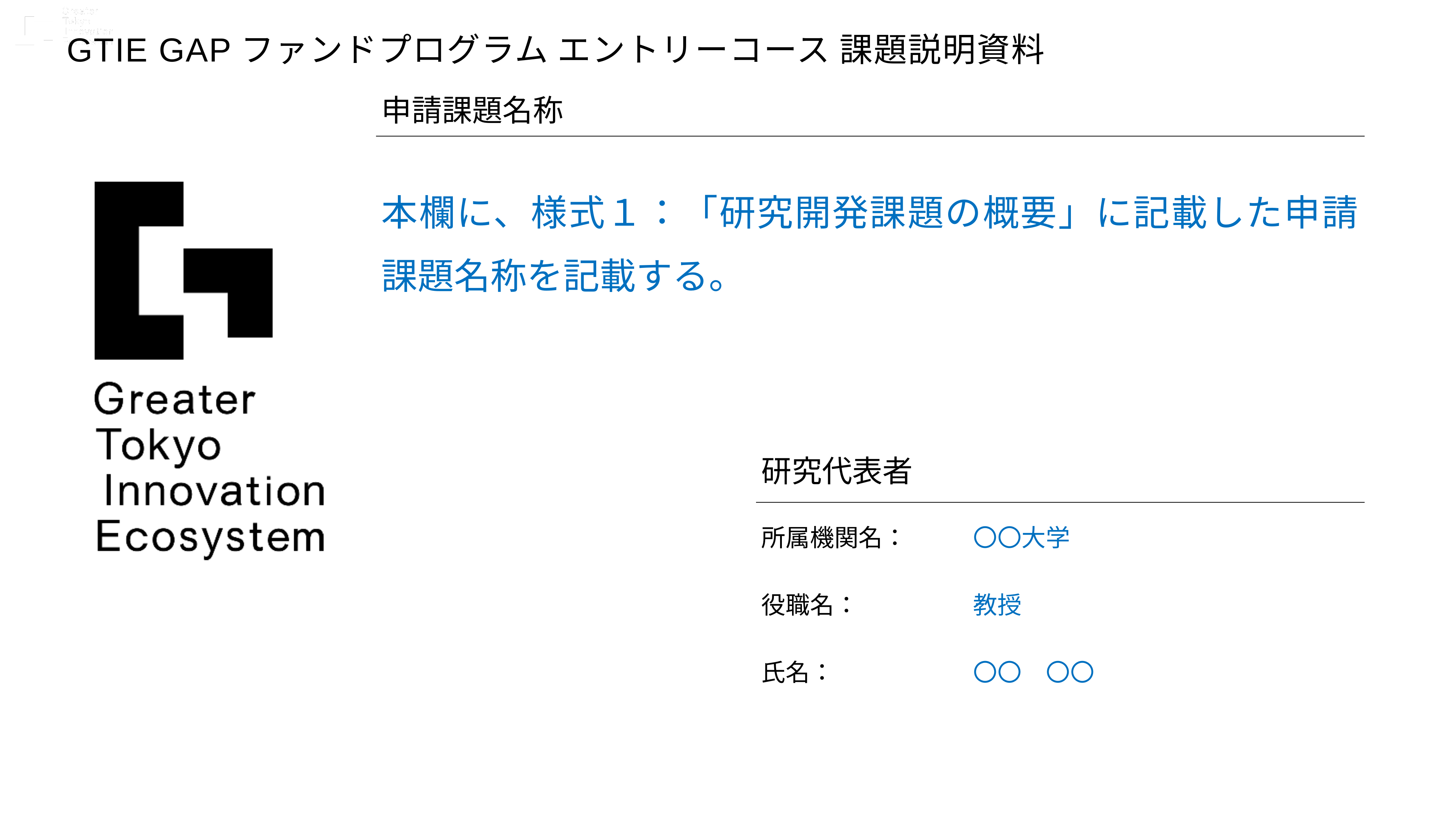

GTIE GAPファンドプログラム エントリーコース 課題説明資料
| 申請課題名称 |
| --- |
| 本欄に、様式１：「研究開発課題の概要」に記載した申請課題名称を記載する。 |
| 研究代表者 |  |
| --- | --- |
| 所属機関名： | 〇〇大学 |
| 役職名： | 教授 |
| 氏名： | 〇〇　〇〇 |